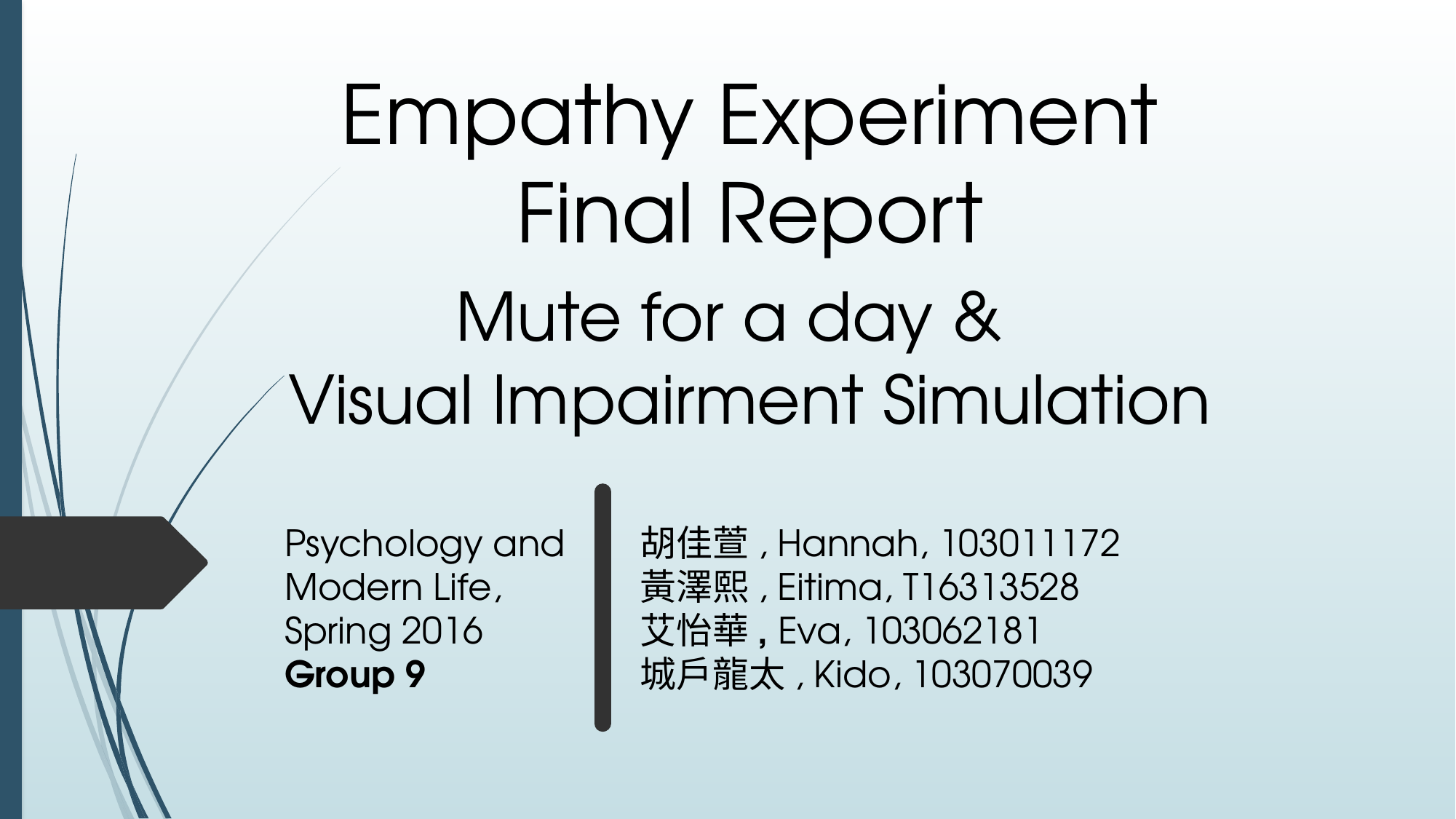

Empathy Experiment
Final Report
Mute for a day &
Visual Impairment Simulation
Psychology and Modern Life, Spring 2016
Group 9

胡佳萱, Hannah, 103011172
黃澤熙, Eitima, T16313528
艾怡華, Eva, 103062181
城戶龍太, Kido, 103070039